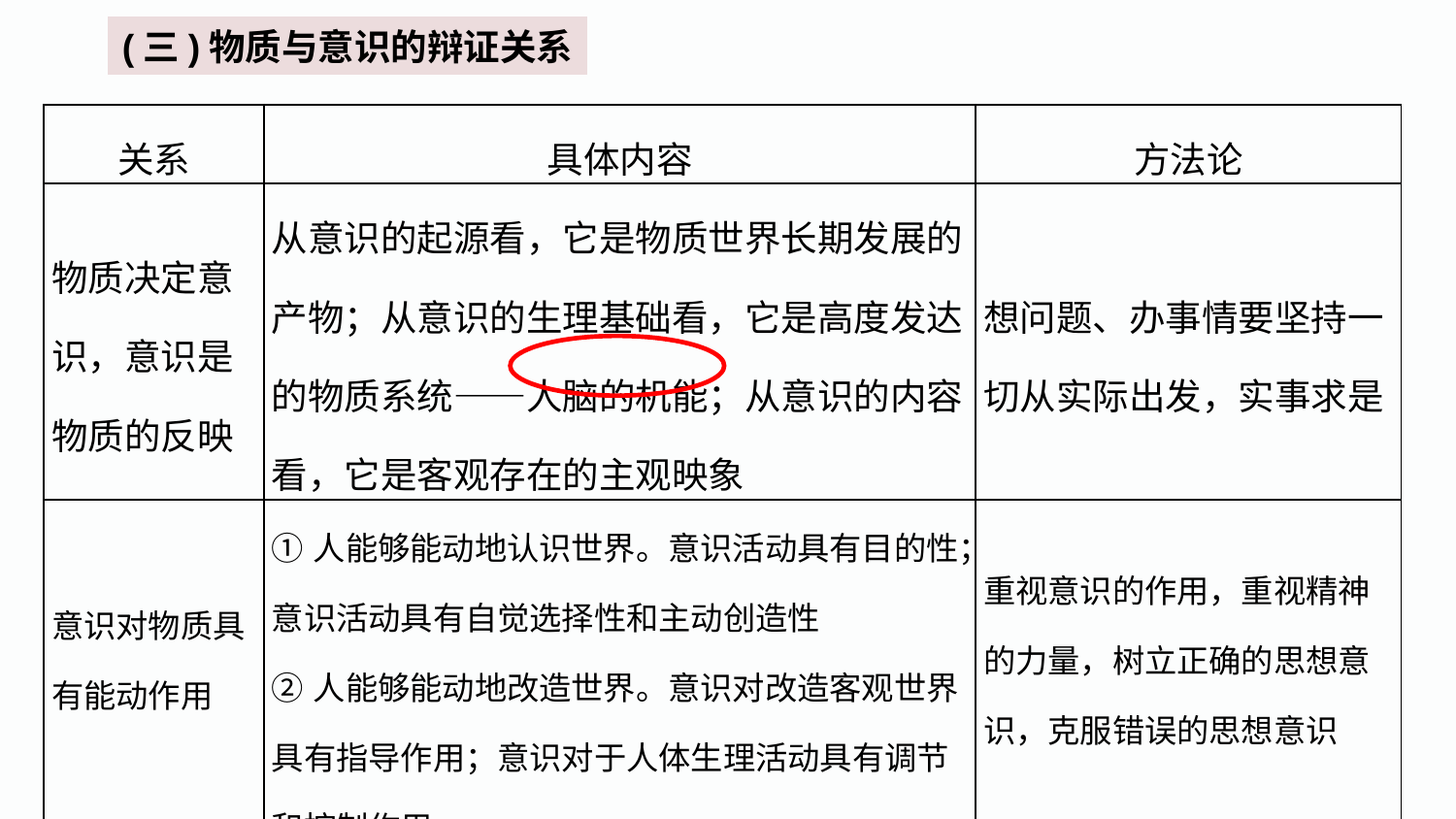

(三)物质与意识的辩证关系
| 关系 | 具体内容 | 方法论 |
| --- | --- | --- |
| 物质决定意识，意识是物质的反映 | 从意识的起源看，它是物质世界长期发展的产物；从意识的生理基础看，它是高度发达的物质系统——人脑的机能；从意识的内容看，它是客观存在的主观映象 | 想问题、办事情要坚持一切从实际出发，实事求是 |
| 意识对物质具有能动作用 | ①人能够能动地认识世界。意识活动具有目的性；意识活动具有自觉选择性和主动创造性 ②人能够能动地改造世界。意识对改造客观世界具有指导作用；意识对于人体生理活动具有调节和控制作用 | 重视意识的作用，重视精神的力量，树立正确的思想意识，克服错误的思想意识 |